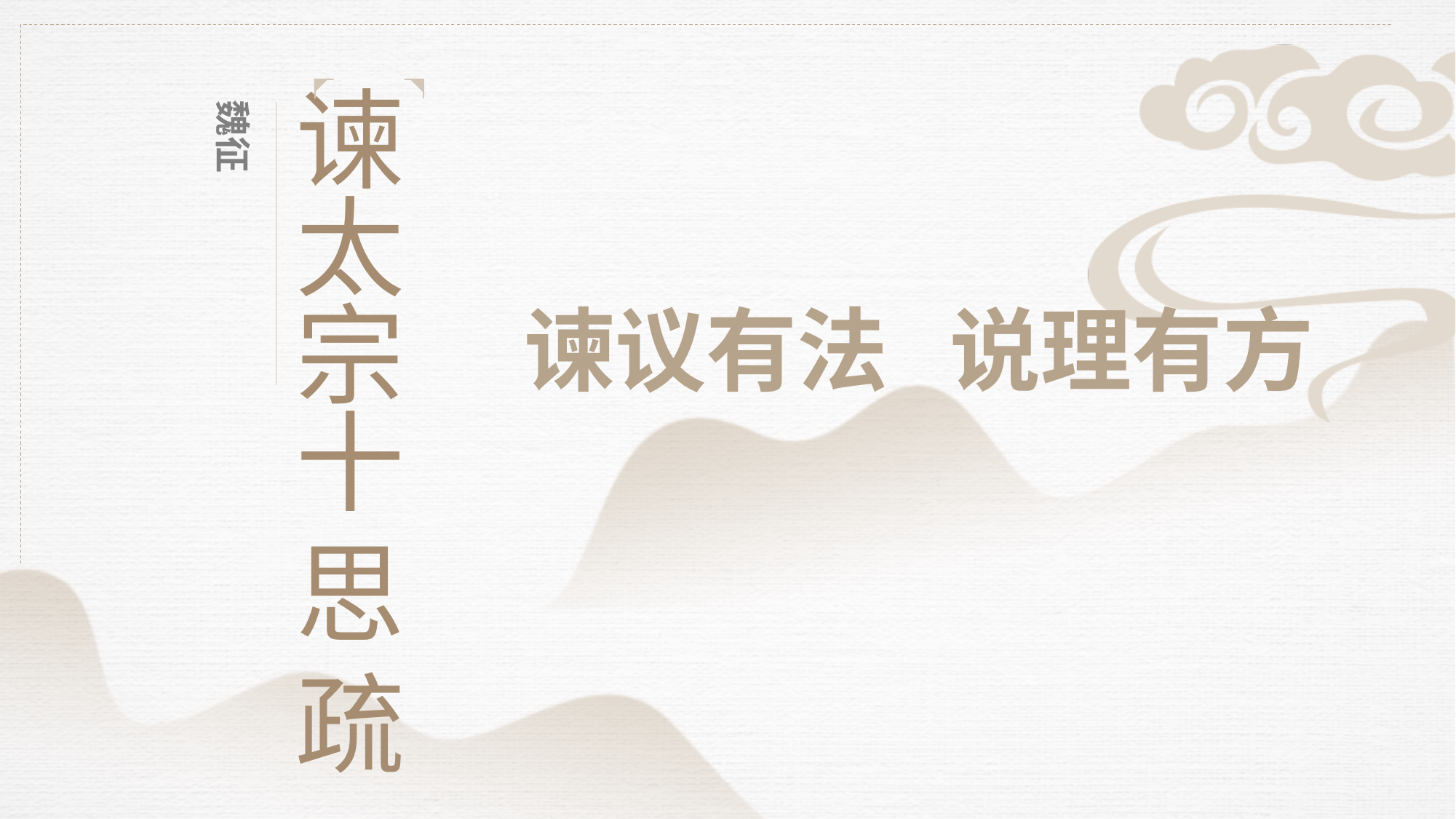

谏
太
宗
十
思
疏

魏征

谏议有法   说理有方